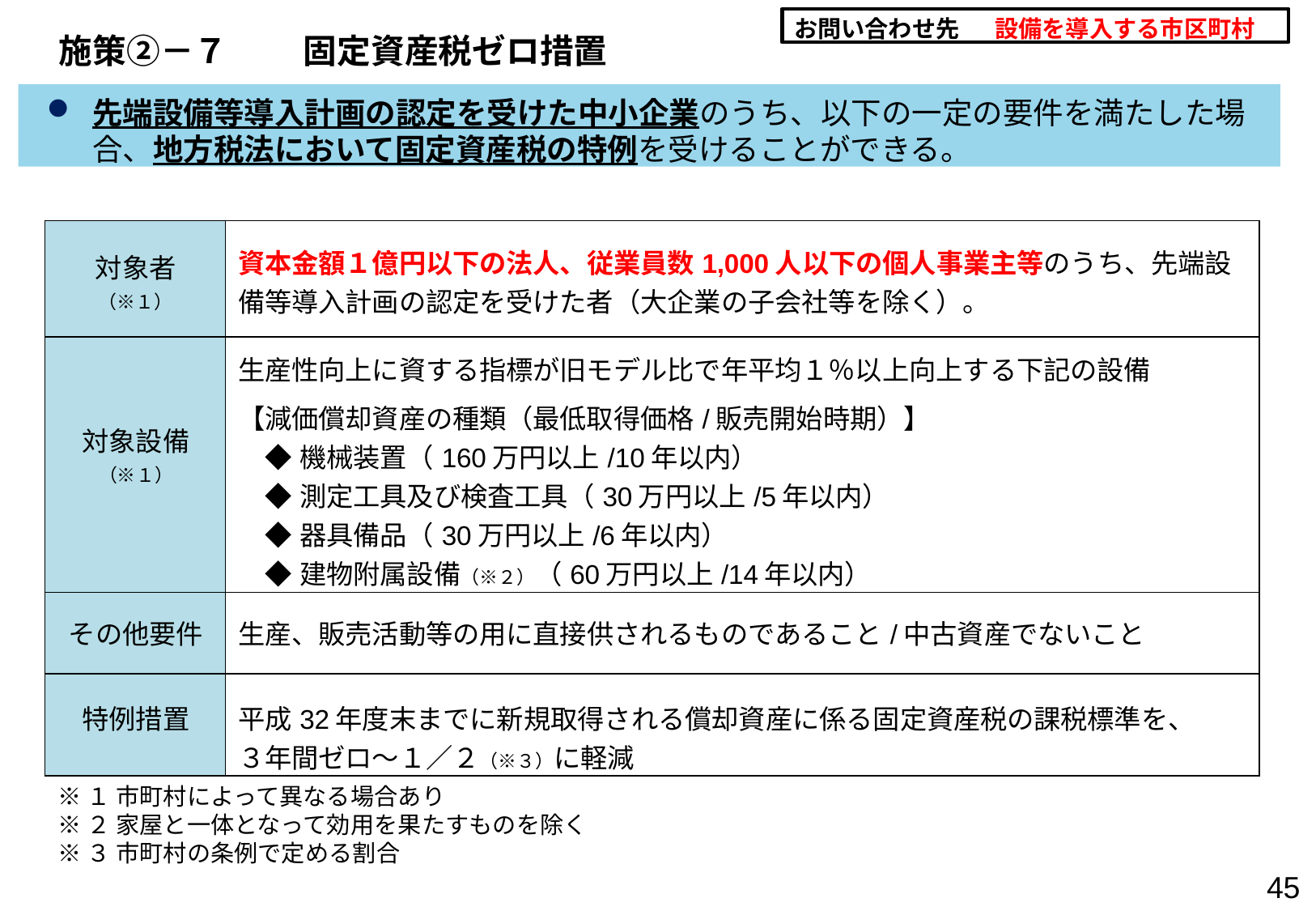

お問い合わせ先	設備を導入する市区町村
# 施策②－７	固定資産税ゼロ措置
先端設備等導入計画の認定を受けた中小企業のうち、以下の一定の要件を満たした場 合、地方税法において固定資産税の特例を受けることができる。
| 対象者 （※１） | 資本金額１億円以下の法人、従業員数1,000人以下の個人事業主等のうち、先端設 備等導入計画の認定を受けた者（大企業の子会社等を除く）。 |
| --- | --- |
| 対象設備 （※１） | 生産性向上に資する指標が旧モデル比で年平均１％以上向上する下記の設備 【減価償却資産の種類（最低取得価格/販売開始時期）】 ◆機械装置（160万円以上/10年以内） ◆測定工具及び検査工具（30万円以上/5年以内） ◆器具備品（30万円以上/6年以内） ◆建物附属設備（※２）（60万円以上/14年以内） |
| その他要件 | 生産、販売活動等の用に直接供されるものであること/中古資産でないこと |
| 特例措置 | 平成32年度末までに新規取得される償却資産に係る固定資産税の課税標準を、 ３年間ゼロ～１／２（※３）に軽減 |
※１ 市町村によって異なる場合あり
※２ 家屋と一体となって効用を果たすものを除く
※３ 市町村の条例で定める割合
45